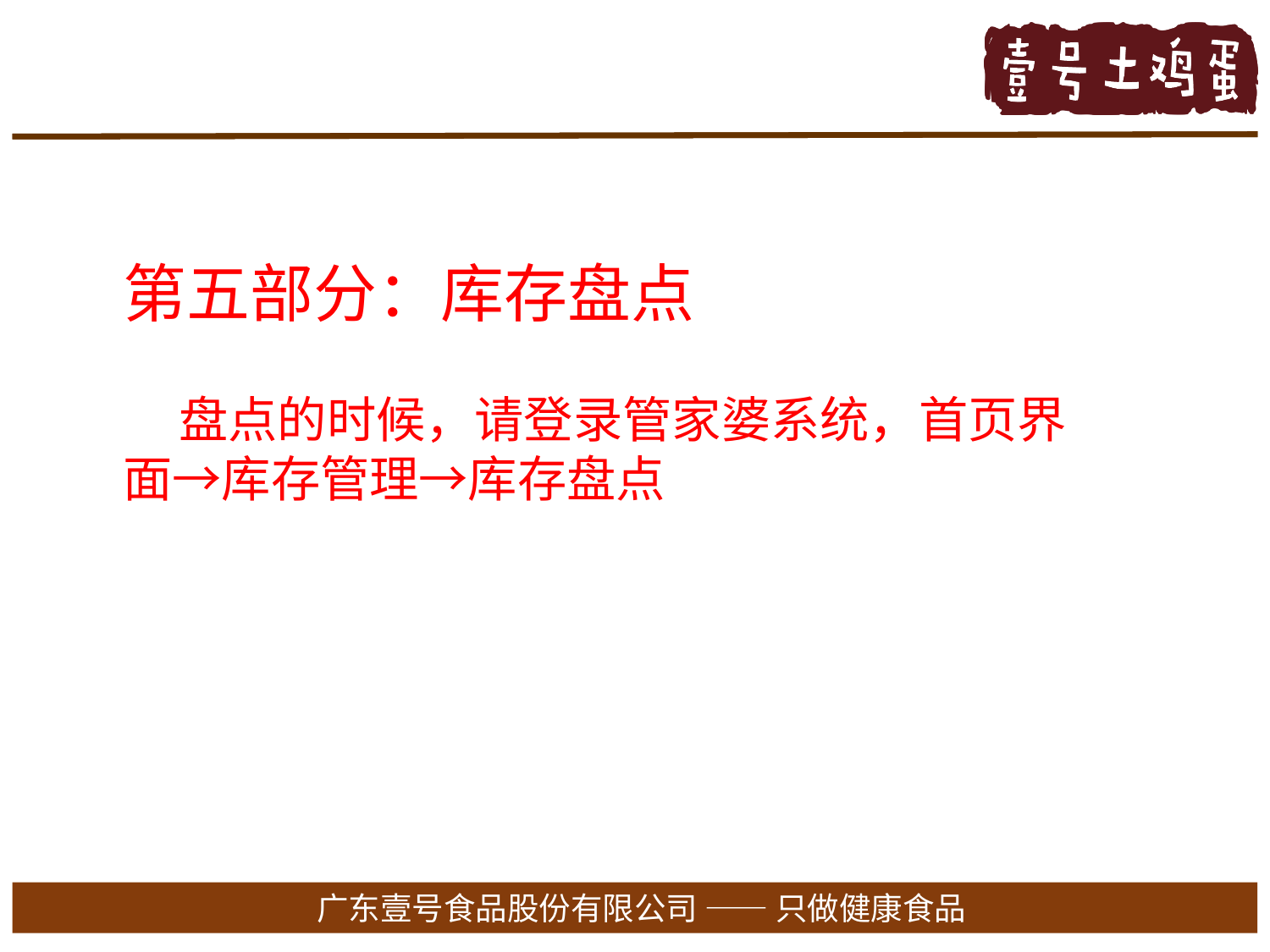

第五部分：库存盘点

    盘点的时候，请登录管家婆系统，首页界面→库存管理→库存盘点